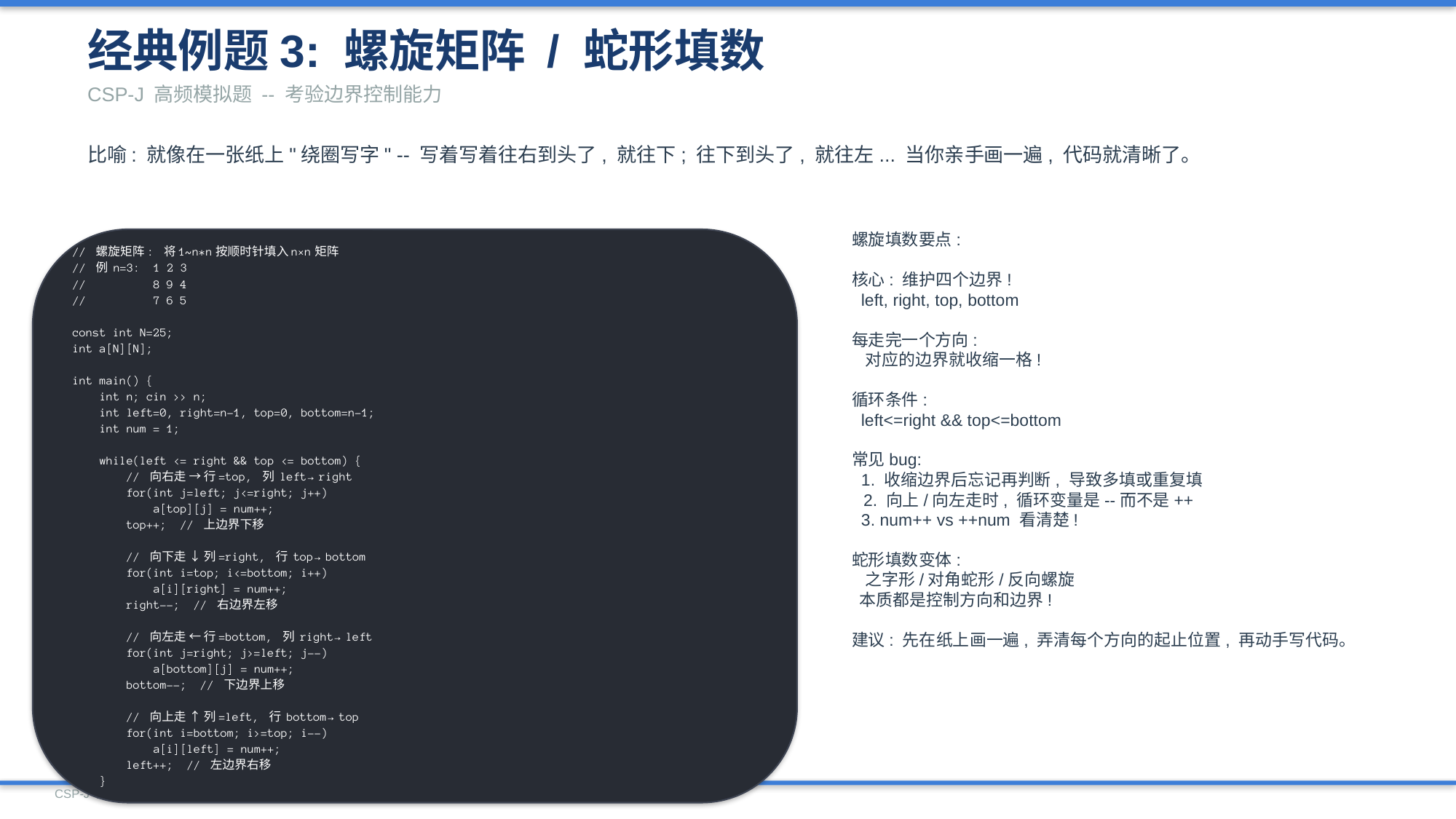

经典例题3: 螺旋矩阵 / 蛇形填数
CSP-J 高频模拟题 -- 考验边界控制能力
比喻: 就像在一张纸上"绕圈写字" -- 写着写着往右到头了, 就往下; 往下到头了, 就往左... 当你亲手画一遍, 代码就清晰了。
// 螺旋矩阵: 将1~n*n按顺时针填入n×n矩阵
// 例 n=3:  1 2 3
//          8 9 4
//          7 6 5

const int N=25;
int a[N][N];

int main() {
    int n; cin >> n;
    int left=0, right=n-1, top=0, bottom=n-1;
    int num = 1;

    while(left <= right && top <= bottom) {
        // 向右走 → 行=top, 列 left→right
        for(int j=left; j<=right; j++)
            a[top][j] = num++;
        top++;  // 上边界下移

        // 向下走 ↓ 列=right, 行 top→bottom
        for(int i=top; i<=bottom; i++)
            a[i][right] = num++;
        right--;  // 右边界左移

        // 向左走 ← 行=bottom, 列 right→left
        for(int j=right; j>=left; j--)
            a[bottom][j] = num++;
        bottom--;  // 下边界上移

        // 向上走 ↑ 列=left, 行 bottom→top
        for(int i=bottom; i>=top; i--)
            a[i][left] = num++;
        left++;  // 左边界右移
    }
螺旋填数要点:
核心: 维护四个边界!
  left, right, top, bottom
每走完一个方向:
  对应的边界就收缩一格!
循环条件:
  left<=right && top<=bottom
常见bug:
  1. 收缩边界后忘记再判断, 导致多填或重复填
  2. 向上/向左走时, 循环变量是--而不是++
  3. num++ vs ++num 看清楚!
蛇形填数变体:
  之字形/对角蛇形/反向螺旋
  本质都是控制方向和边界!
建议: 先在纸上画一遍, 弄清每个方向的起止位置, 再动手写代码。

CSP-J 入门级  |  PPT 34